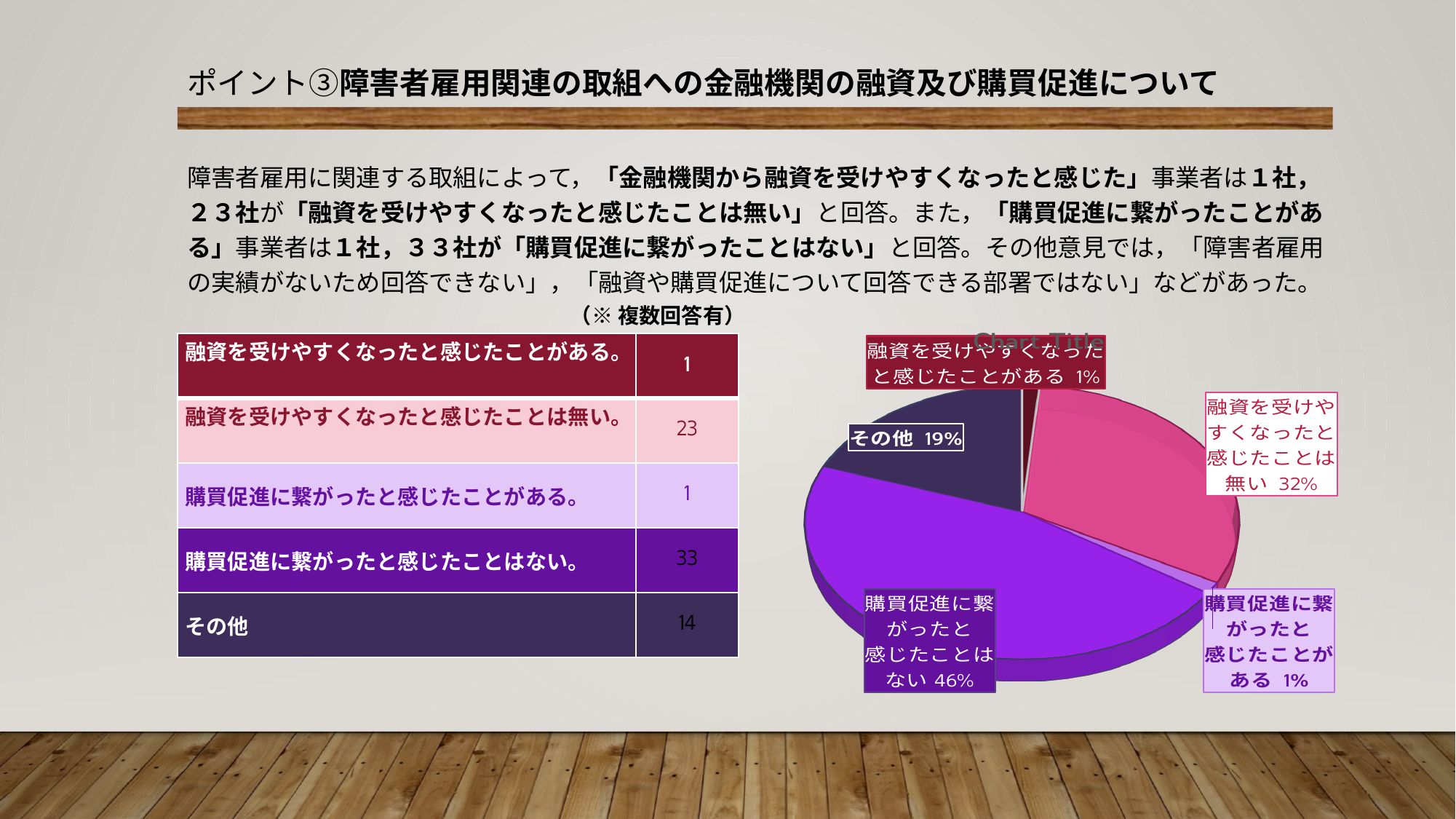

ポイント③障害者雇用関連の取組への金融機関の融資及び購買促進について

障害者雇用に関連する取組によって，「金融機関から融資を受けやすくなったと感じた」事業者は１社，２３社が「融資を受けやすくなったと感じたことは無い」と回答。また，「購買促進に繋がったことがある」事業者は１社，３３社が「購買促進に繋がったことはない」と回答。その他意見では，「障害者雇用の実績がないため回答できない」，「融資や購買促進について回答できる部署ではない」などがあった。

（※ 複数回答有）

[unsupported chart]

| 融資を受けやすくなったと感じたことがある。 | 1 |
| --- | --- |
| 融資を受けやすくなったと感じたことは無い。 | 23 |
| 購買促進に繋がったと感じたことがある。 | 1 |
| 購買促進に繋がったと感じたことはない。 | 33 |
| その他 | 14 |